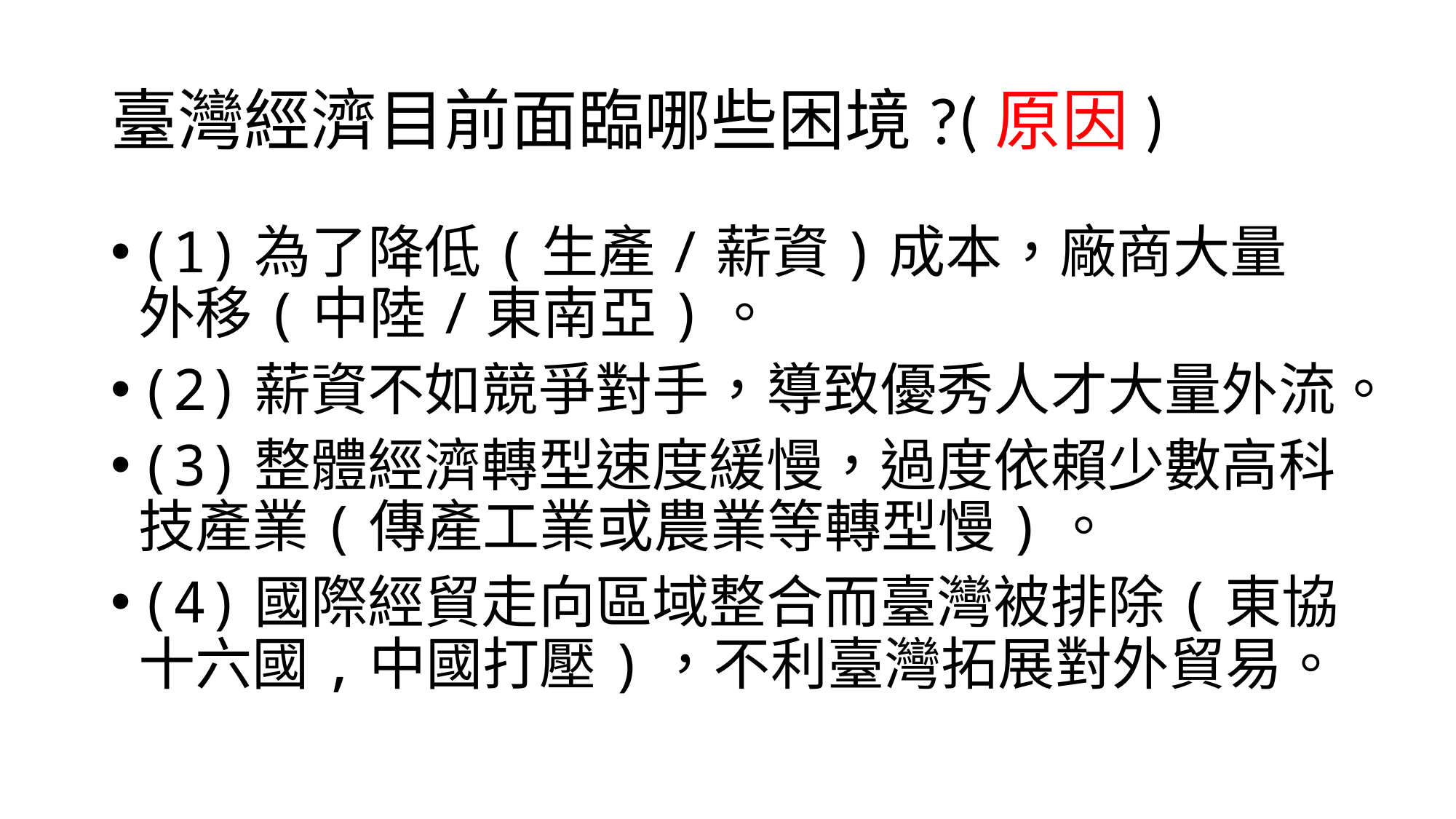

# 臺灣經濟目前面臨哪些困境?(原因)
(1)為了降低(生產/薪資)成本，廠商大量外移(中陸/東南亞)。
(2)薪資不如競爭對手，導致優秀人才大量外流。
(3)整體經濟轉型速度緩慢，過度依賴少數高科技產業(傳產工業或農業等轉型慢)。
(4)國際經貿走向區域整合而臺灣被排除(東協十六國,中國打壓)，不利臺灣拓展對外貿易。